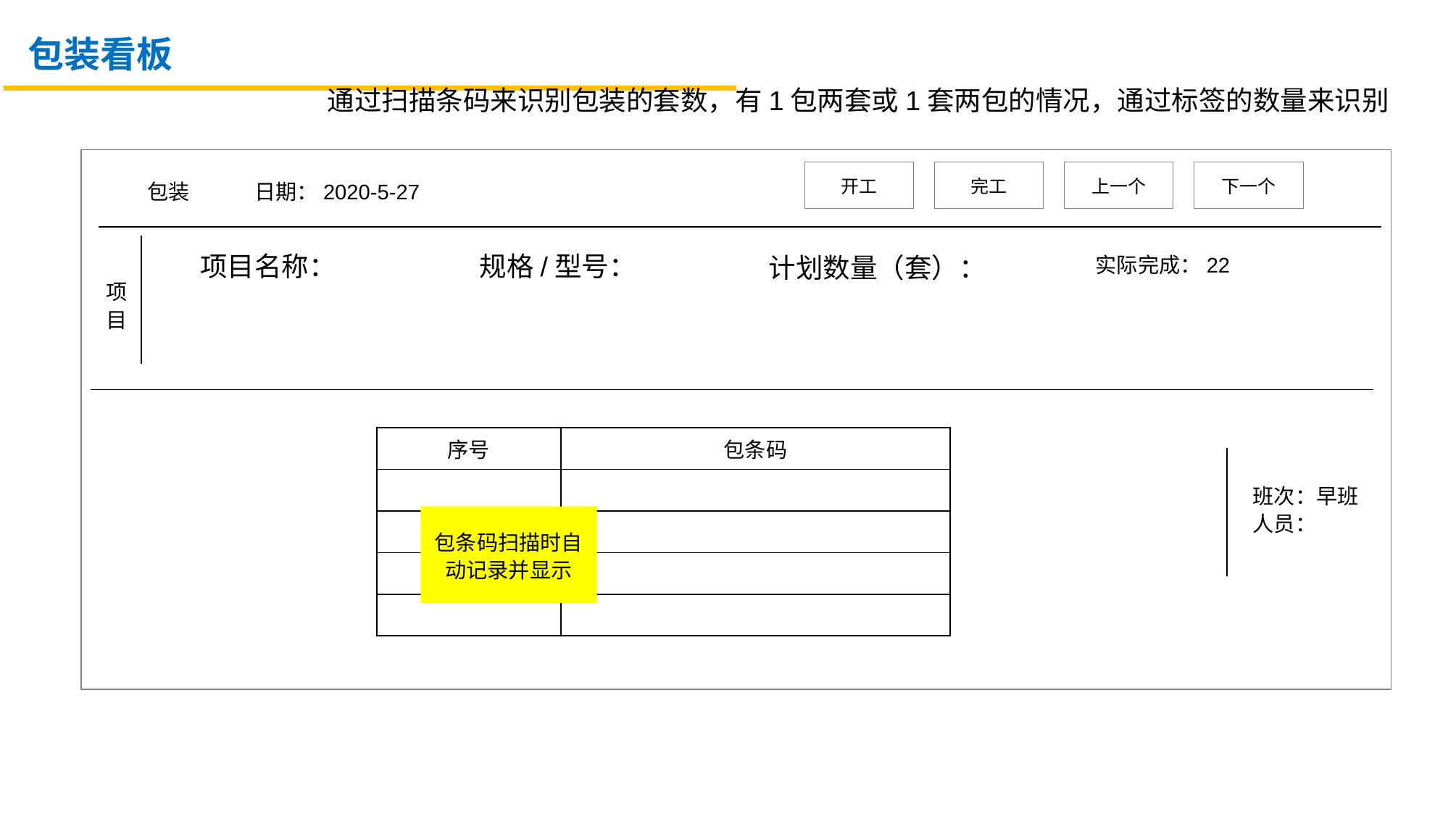

包装看板
通过扫描条码来识别包装的套数，有1包两套或1套两包的情况，通过标签的数量来识别

开工
完工
上一个
下一个
包装
日期：2020-5-27
实际完成：22
项目名称：
规格/型号：
计划数量（套）：
项
目
班次：早班
人员：
| 序号 | 包条码 |
| --- | --- |
|  |  |
|  |  |
|  |  |
|  |  |
包条码扫描时自动记录并显示